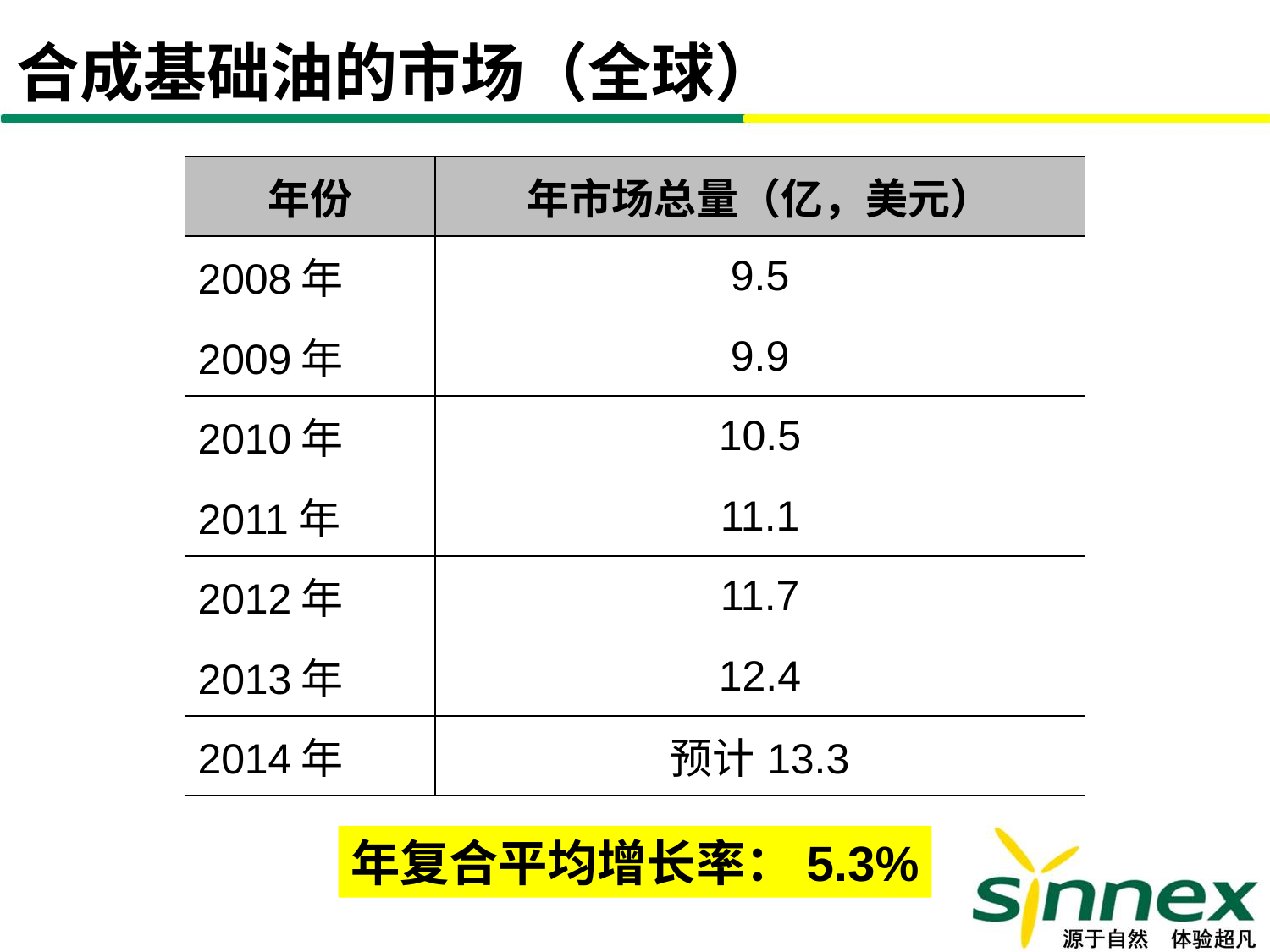

合成基础油的市场（全球）
| 年份 | 年市场总量（亿，美元） |
| --- | --- |
| 2008年 | 9.5 |
| 2009年 | 9.9 |
| 2010年 | 10.5 |
| 2011年 | 11.1 |
| 2012年 | 11.7 |
| 2013年 | 12.4 |
| 2014年 | 预计13.3 |
年复合平均增长率：5.3%